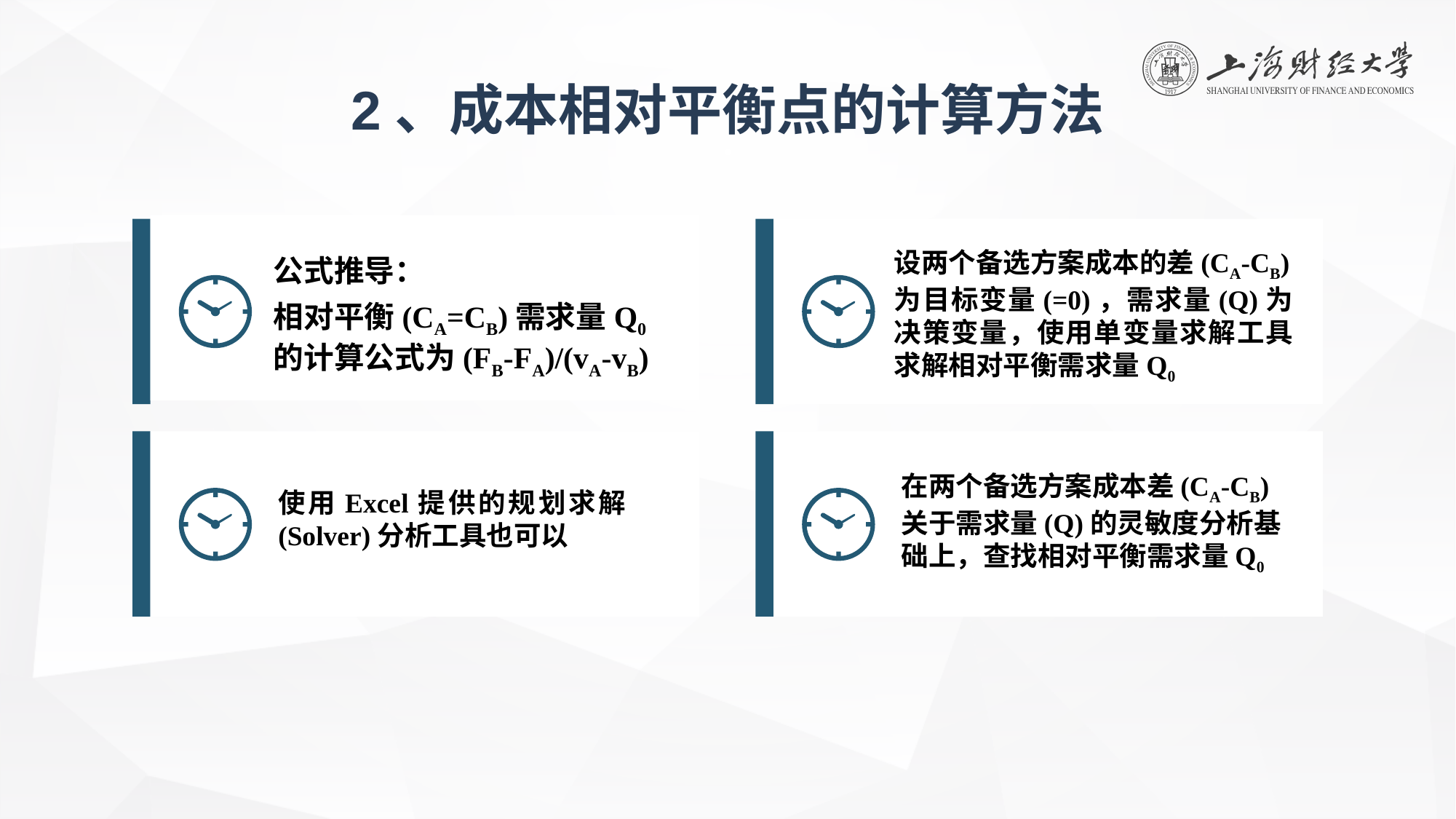

2、成本相对平衡点的计算方法

设两个备选方案成本的差(CA-CB)为目标变量(=0)，需求量(Q)为决策变量，使用单变量求解工具求解相对平衡需求量Q0
公式推导：
相对平衡(CA=CB)需求量Q0的计算公式为(FB-FA)/(vA-vB)

在两个备选方案成本差(CA-CB)关于需求量(Q)的灵敏度分析基础上，查找相对平衡需求量Q0
使用Excel提供的规划求解(Solver)分析工具也可以